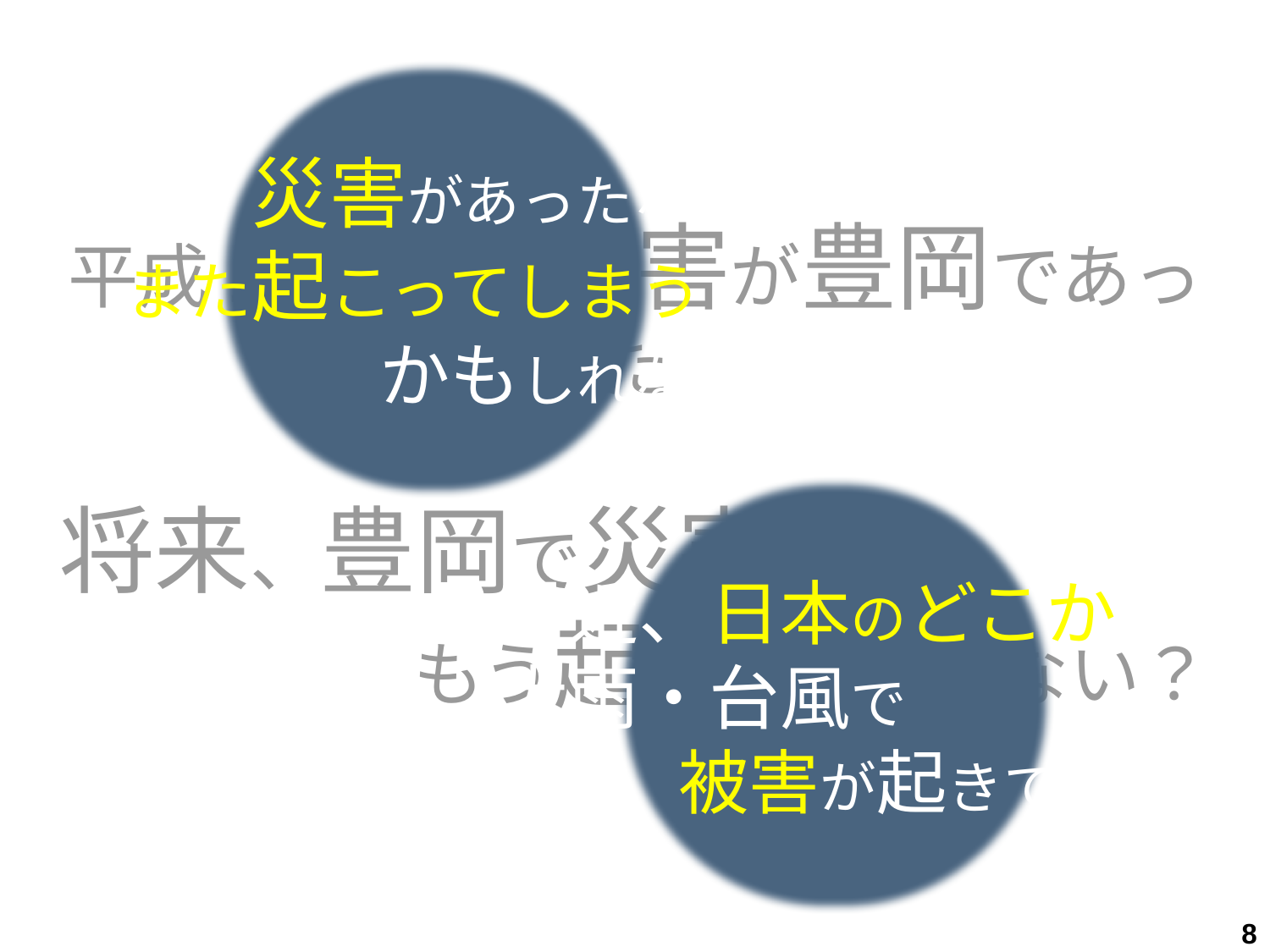

昔、災害があったなら
また起こってしまう
かもしれない
平成１６年に災害が豊岡であった

将来、豊岡で災害は
もう起きることはない？

最近、日本のどこかで
大雨・台風で
被害が起きている
8